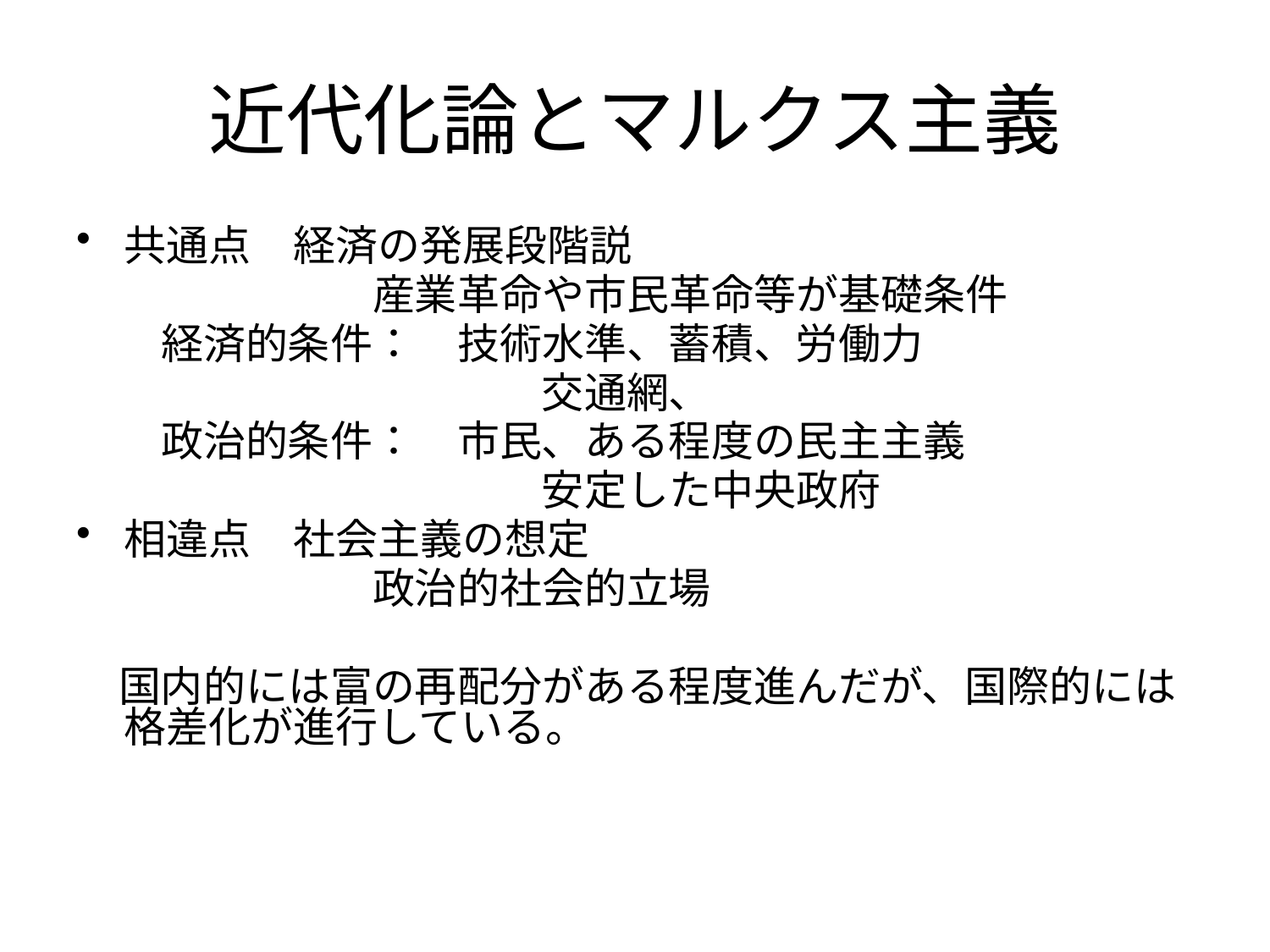

# 近代化論とマルクス主義
共通点　経済の発展段階説
　　　　　　　産業革命や市民革命等が基礎条件
　　経済的条件：　技術水準、蓄積、労働力
　　　　　　　　　　　交通網、
　　政治的条件：　市民、ある程度の民主主義
　　　　　　　　　　　安定した中央政府
相違点　社会主義の想定
　　　　　　　政治的社会的立場

　国内的には富の再配分がある程度進んだが、国際的には格差化が進行している。